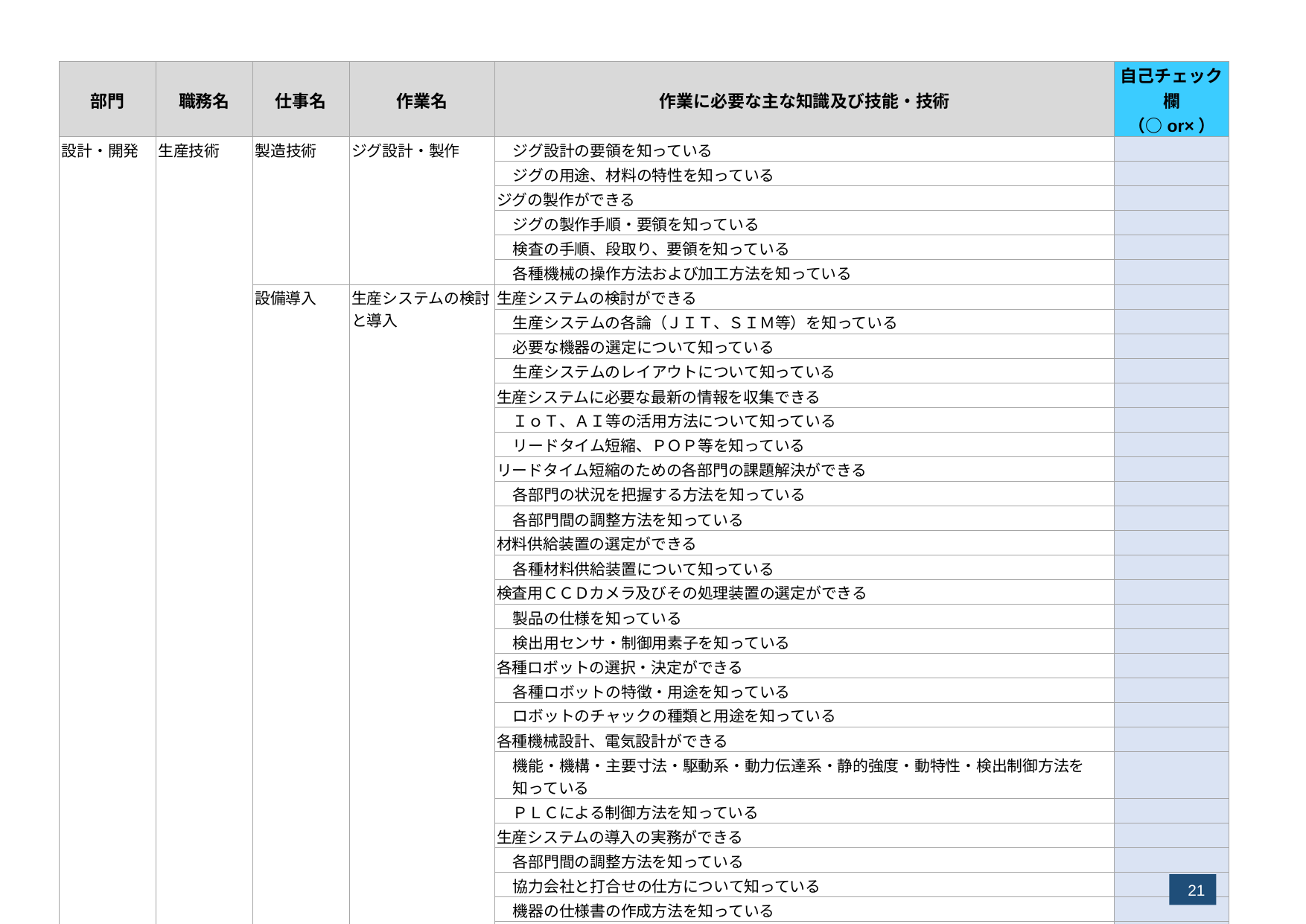

| 部門 | 職務名 | 仕事名 | 作業名 | 作業に必要な主な知識及び技能・技術 | 自己チェック欄 （○or×） |
| --- | --- | --- | --- | --- | --- |
| 設計・開発 | 生産技術 | 製造技術 | ジグ設計・製作 | ジグ設計の要領を知っている |  |
|  |  |  |  | ジグの用途、材料の特性を知っている |  |
|  |  |  |  | ジグの製作ができる |  |
|  |  |  |  | ジグの製作手順・要領を知っている |  |
|  |  |  |  | 検査の手順、段取り、要領を知っている |  |
|  |  |  |  | 各種機械の操作方法および加工方法を知っている |  |
|  |  | 設備導入 | 生産システムの検討と導入 | 生産システムの検討ができる |  |
|  |  |  |  | 生産システムの各論（ＪＩＴ、ＳＩＭ等）を知っている |  |
|  |  |  |  | 必要な機器の選定について知っている |  |
|  |  |  |  | 生産システムのレイアウトについて知っている |  |
|  |  |  |  | 生産システムに必要な最新の情報を収集できる |  |
|  |  |  |  | ＩｏＴ、ＡＩ等の活用方法について知っている |  |
|  |  |  |  | リードタイム短縮、ＰＯＰ等を知っている |  |
|  |  |  |  | リードタイム短縮のための各部門の課題解決ができる |  |
|  |  |  |  | 各部門の状況を把握する方法を知っている |  |
|  |  |  |  | 各部門間の調整方法を知っている |  |
|  |  |  |  | 材料供給装置の選定ができる |  |
|  |  |  |  | 各種材料供給装置について知っている |  |
|  |  |  |  | 検査用ＣＣＤカメラ及びその処理装置の選定ができる |  |
|  |  |  |  | 製品の仕様を知っている |  |
|  |  |  |  | 検出用センサ・制御用素子を知っている |  |
|  |  |  |  | 各種ロボットの選択・決定ができる |  |
|  |  |  |  | 各種ロボットの特徴・用途を知っている |  |
|  |  |  |  | ロボットのチャックの種類と用途を知っている |  |
|  |  |  |  | 各種機械設計、電気設計ができる |  |
|  |  |  |  | 機能・機構・主要寸法・駆動系・動力伝達系・静的強度・動特性・検出制御方法を知っている |  |
|  |  |  |  | ＰＬＣによる制御方法を知っている |  |
|  |  |  |  | 生産システムの導入の実務ができる |  |
|  |  |  |  | 各部門間の調整方法を知っている |  |
|  |  |  |  | 協力会社と打合せの仕方について知っている |  |
|  |  |  |  | 機器の仕様書の作成方法を知っている |  |
|  |  |  |  | 検収方法を知っている |  |
21